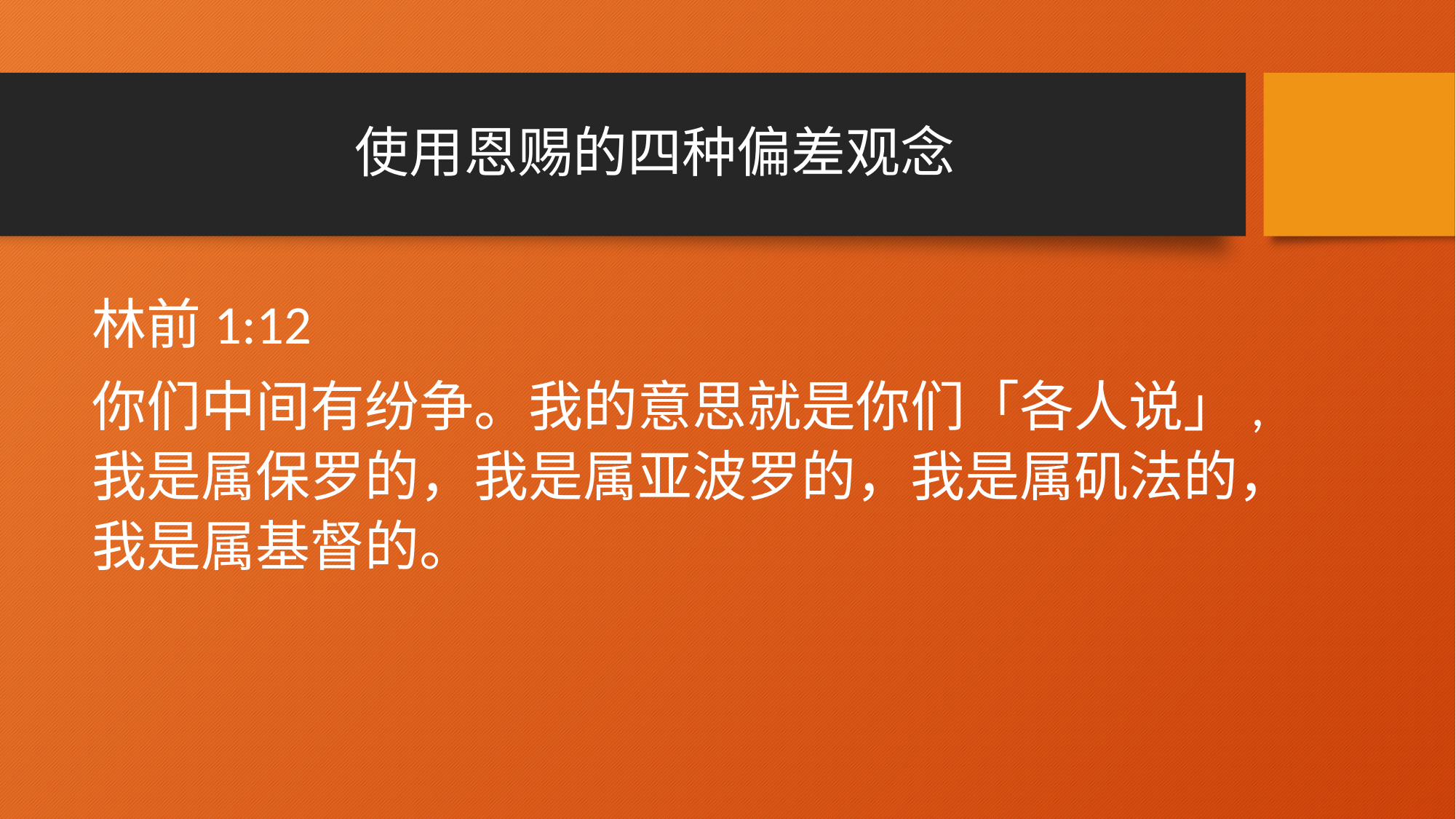

# 使用恩赐的四种偏差观念
林前1:12
你们中间有纷争。我的意思就是你们「各人说」, 我是属保罗的，我是属亚波罗的，我是属矶法的，我是属基督的。